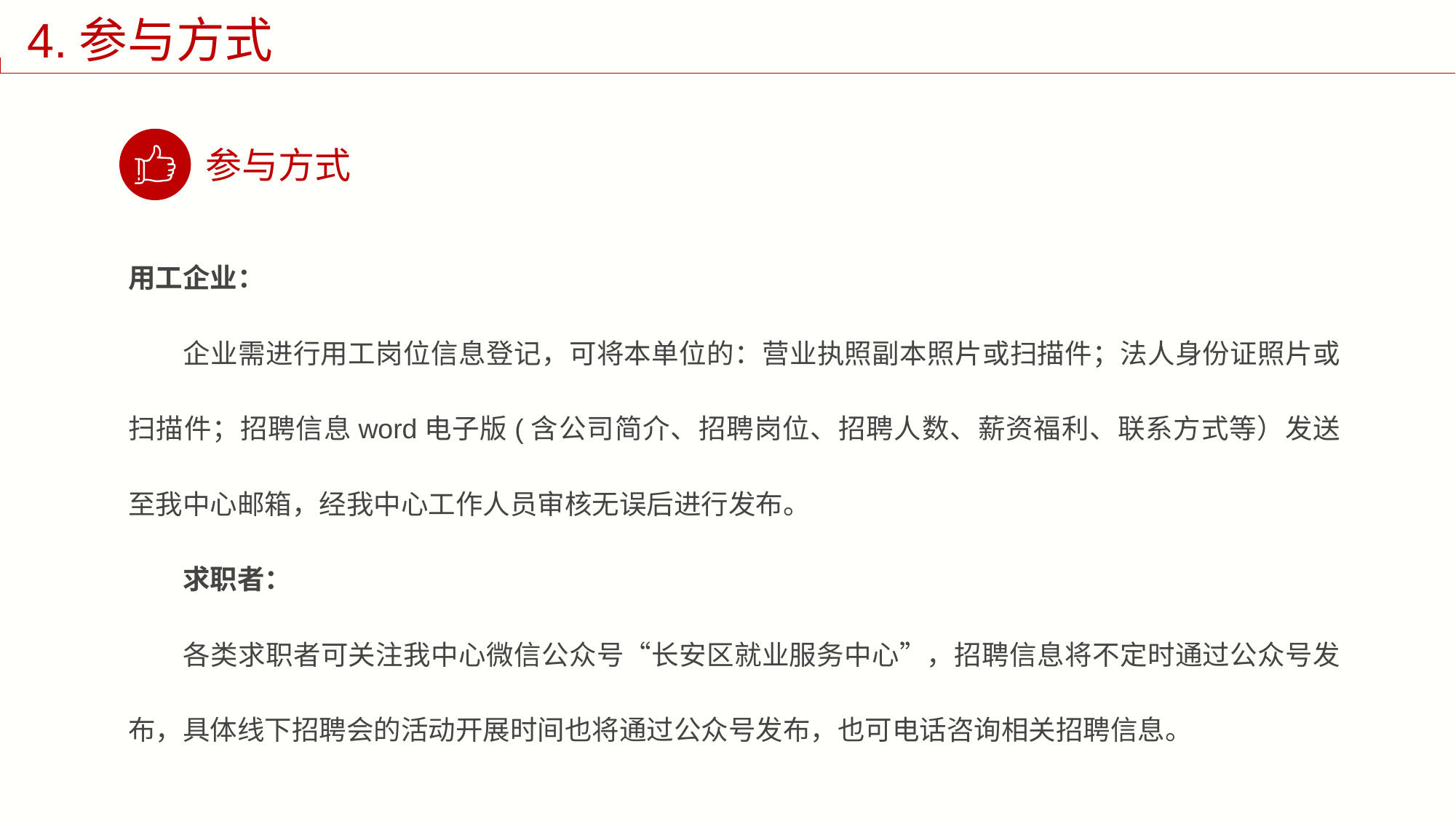

4.参与方式

参与方式
用工企业：
企业需进行用工岗位信息登记，可将本单位的：营业执照副本照片或扫描件；法人身份证照片或扫描件；招聘信息word电子版(含公司简介、招聘岗位、招聘人数、薪资福利、联系方式等）发送至我中心邮箱，经我中心工作人员审核无误后进行发布。
求职者：
各类求职者可关注我中心微信公众号“长安区就业服务中心”，招聘信息将不定时通过公众号发布，具体线下招聘会的活动开展时间也将通过公众号发布，也可电话咨询相关招聘信息。